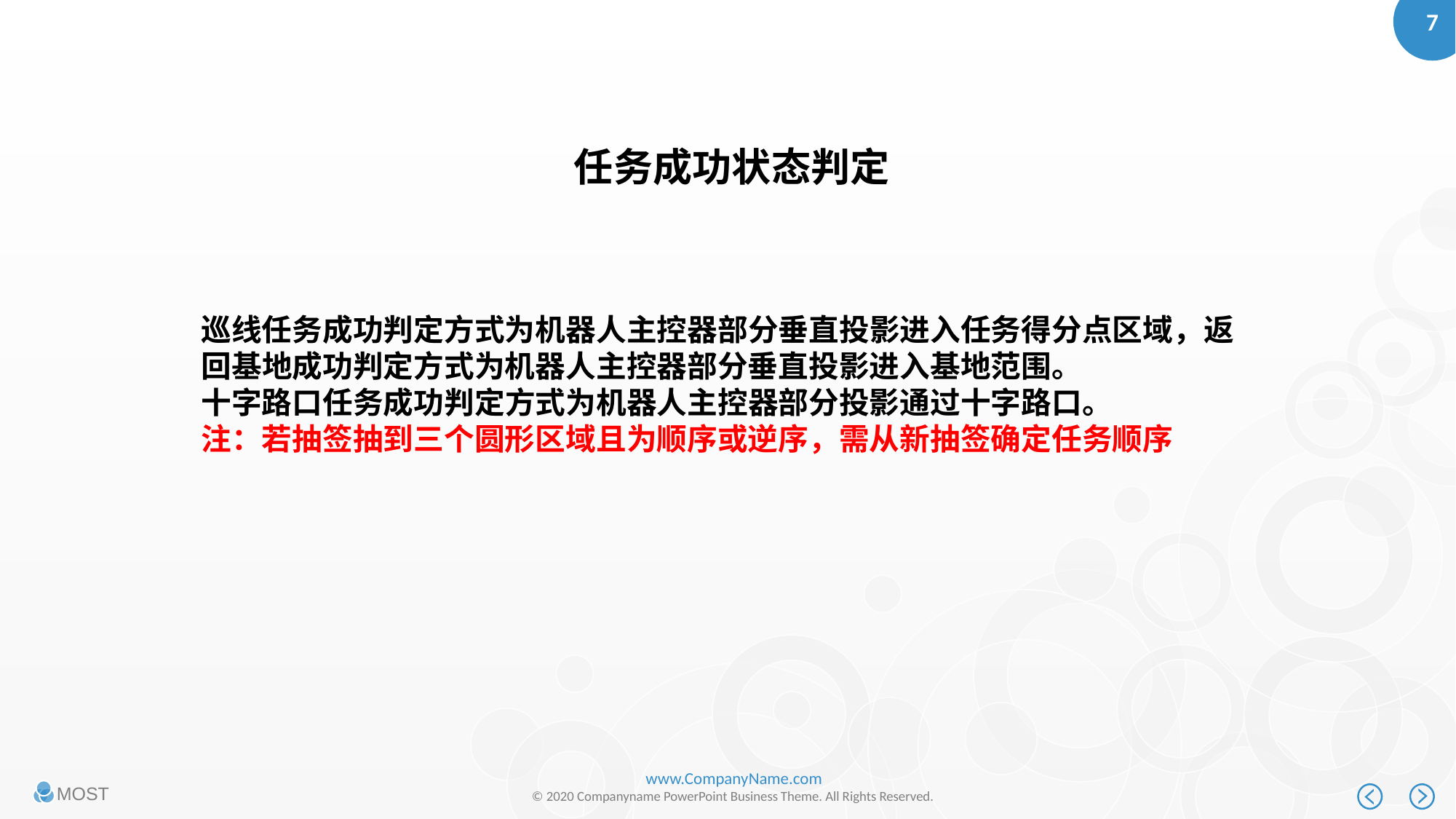

任务成功状态判定
巡线任务成功判定方式为机器人主控器部分垂直投影进入任务得分点区域，返回基地成功判定方式为机器人主控器部分垂直投影进入基地范围。
十字路口任务成功判定方式为机器人主控器部分投影通过十字路口。
注：若抽签抽到三个圆形区域且为顺序或逆序，需从新抽签确定任务顺序